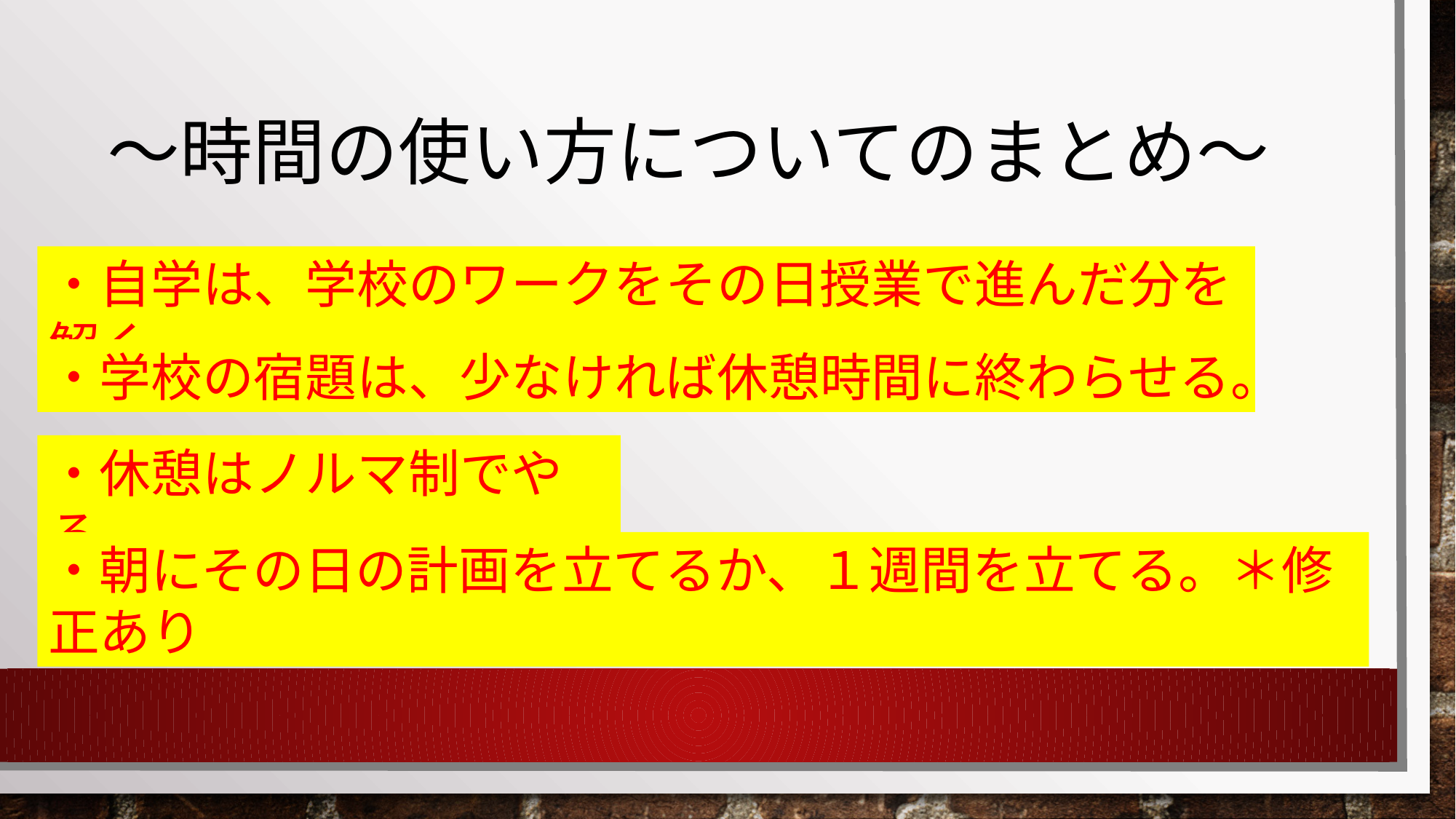

# ～時間の使い方についてのまとめ～
・自学は、学校のワークをその日授業で進んだ分を解く。
・学校の宿題は、少なければ休憩時間に終わらせる。
・休憩はノルマ制でやる。
・朝にその日の計画を立てるか、１週間を立てる。＊修正あり